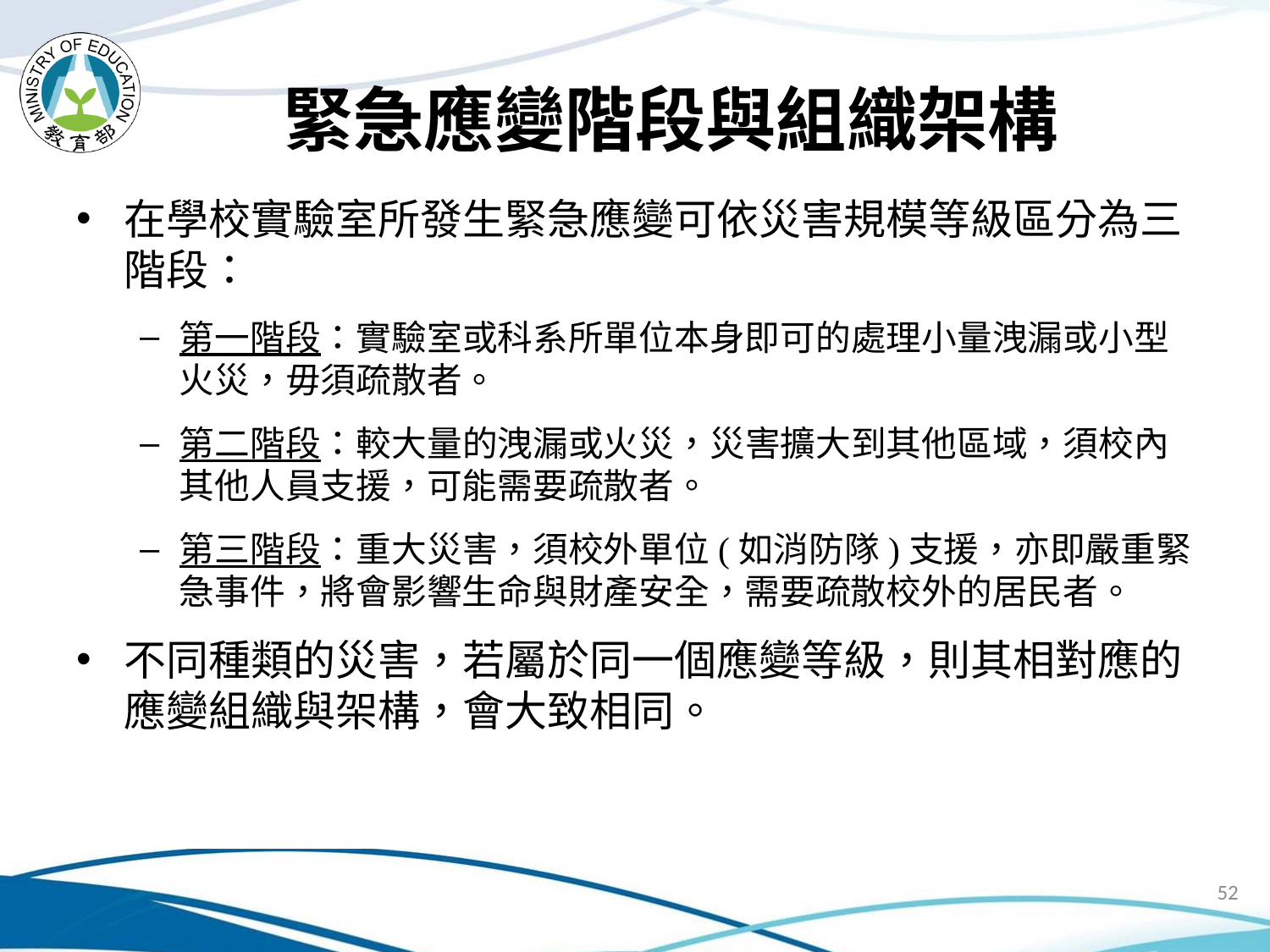

# 緊急應變階段與組織架構
在學校實驗室所發生緊急應變可依災害規模等級區分為三階段：
第一階段：實驗室或科系所單位本身即可的處理小量洩漏或小型火災，毋須疏散者。
第二階段：較大量的洩漏或火災，災害擴大到其他區域，須校內其他人員支援，可能需要疏散者。
第三階段：重大災害，須校外單位(如消防隊)支援，亦即嚴重緊急事件，將會影響生命與財產安全，需要疏散校外的居民者。
不同種類的災害，若屬於同一個應變等級，則其相對應的應變組織與架構，會大致相同。
52